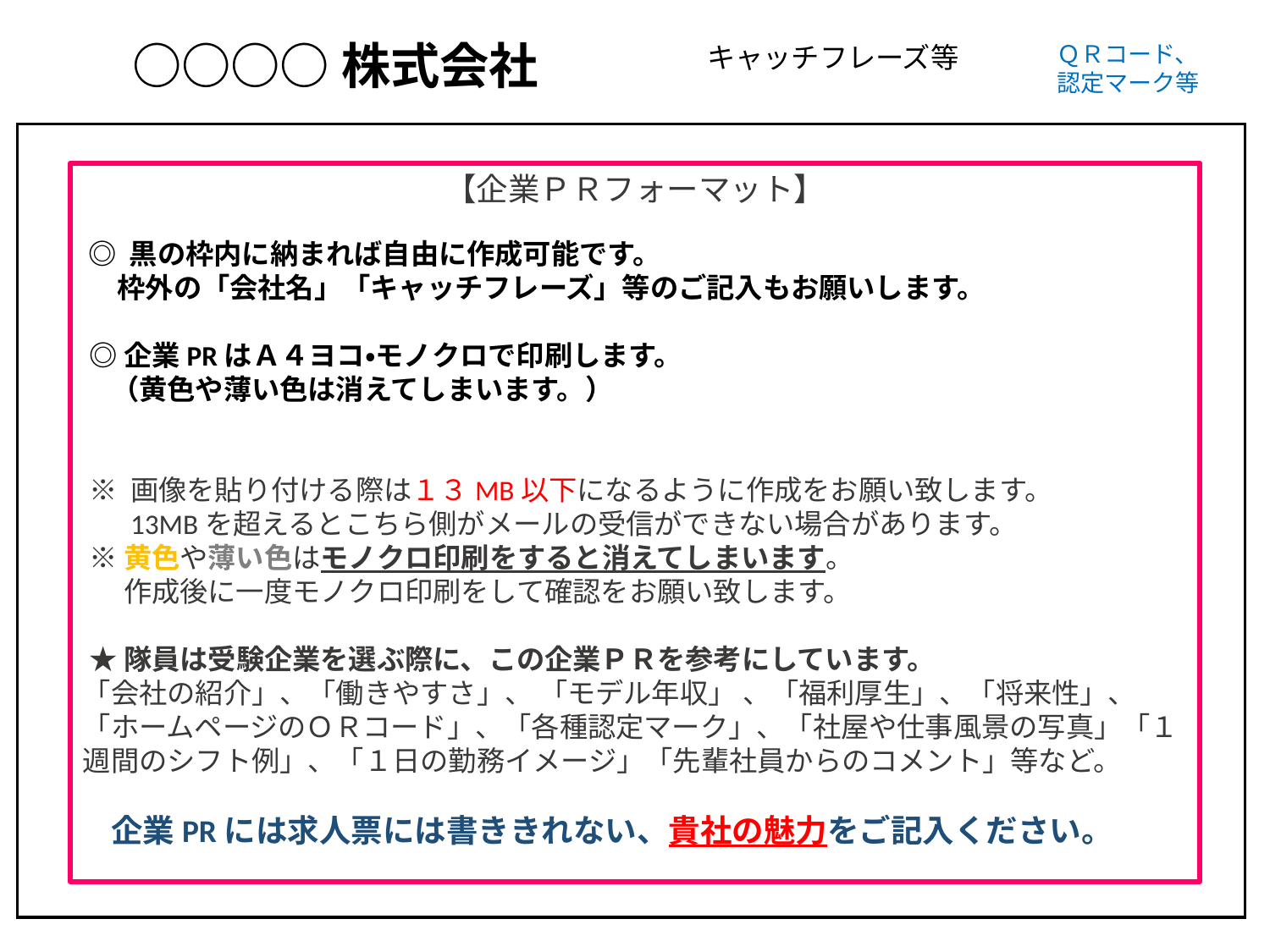

香川地本では令和６年度からPowerPoint版の企業PRフォーマットを新たに作成をしました。
昨年までにExcelのフォーマットにて企業PRの提出をしていただいている場合は再提出の必要はありませんが、毎年作成をしていただいても構いません。
黒枠内であれば様式は自由です。
ＱＲコード、
認定マーク等
○○○○株式会社
キャッチフレーズ等

# 【企業ＰＲフォーマット】

 ◎ 黒の枠内に納まれば自由に作成可能です。
　 枠外の「会社名」「キャッチフレーズ」等のご記入もお願いします。
 ◎ 企業PRはＡ４ヨコ・モノクロで印刷します。
　（黄色や薄い色は消えてしまいます。）

 ※ 画像を貼り付ける際は１３MB以下になるように作成をお願い致します。
　  13MBを超えるとこちら側がメールの受信ができない場合があります。
 ※ 黄色や薄い色はモノクロ印刷をすると消えてしまいます。
　  作成後に一度モノクロ印刷をして確認をお願い致します。
　
 ★ 隊員は受験企業を選ぶ際に、この企業ＰＲを参考にしています。
「会社の紹介」、「働きやすさ」、 「モデル年収」 、「福利厚生」、「将来性」、「ホームページのＯＲコード」、「各種認定マーク」、「社屋や仕事風景の写真」「１週間のシフト例」、「１日の勤務イメージ」「先輩社員からのコメント」等など。
　
　企業PRには求人票には書ききれない、貴社の魅力をご記入ください。